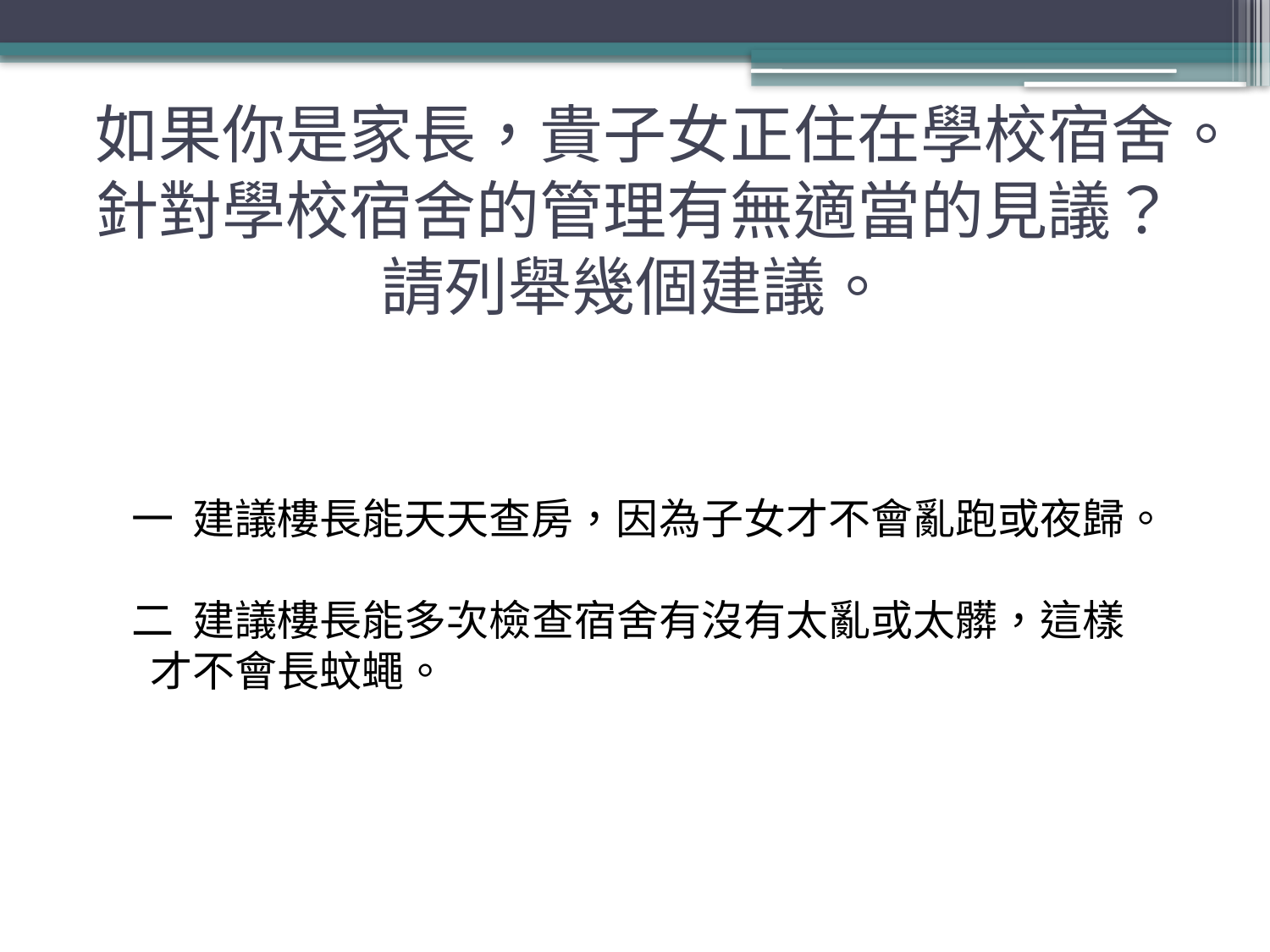

# 如果你是家長，貴子女正住在學校宿舍。針對學校宿舍的管理有無適當的見議？請列舉幾個建議。
一  建議樓長能天天查房，因為子女才不會亂跑或夜歸。

二  建議樓長能多次檢查宿舍有沒有太亂或太髒，這樣     才不會長蚊蠅。